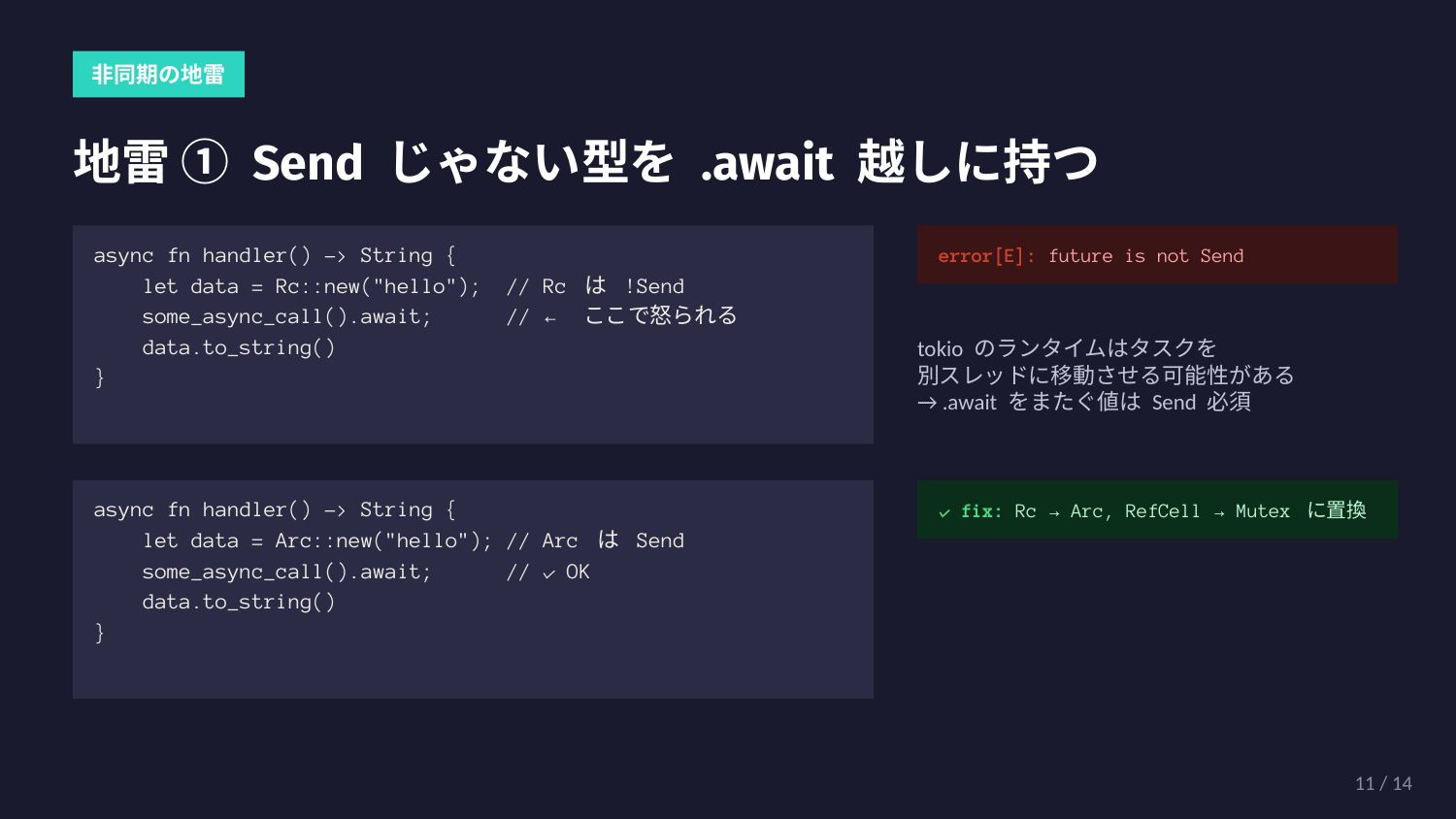

非同期の地雷
地雷 ① Send じゃない型を .await 越しに持つ

error[E]: future is not Send
async fn handler() -> String {
    let data = Rc::new("hello");  // Rc は !Send
    some_async_call().await;      // ← ここで怒られる
    data.to_string()
}
tokio のランタイムはタスクを
別スレッドに移動させる可能性がある
→ .await をまたぐ値は Send 必須

✓ fix: Rc → Arc, RefCell → Mutex に置換
async fn handler() -> String {
    let data = Arc::new("hello"); // Arc は Send
    some_async_call().await;      // ✓ OK
    data.to_string()
}
11 / 14